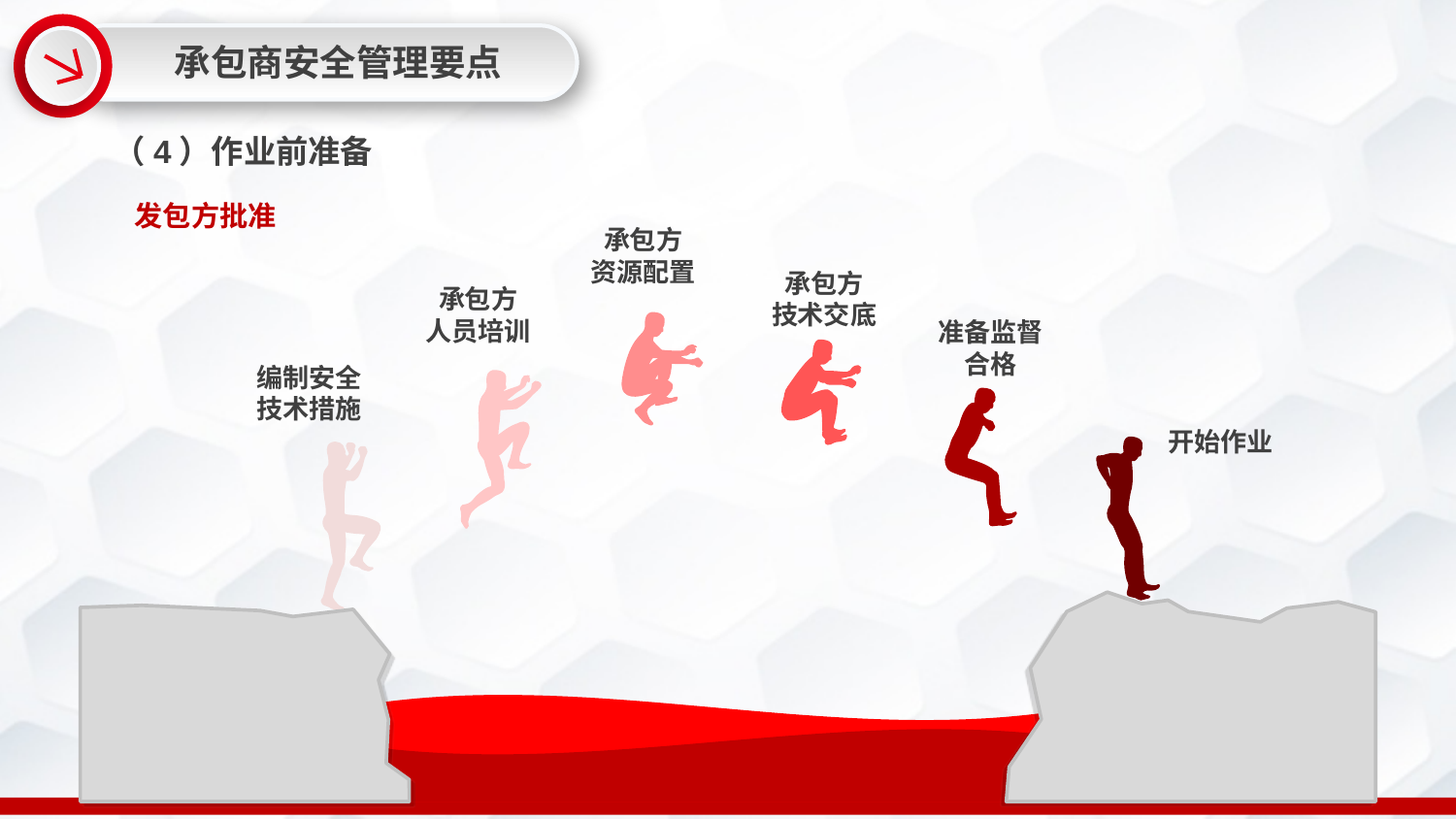

承包商安全管理要点
（4）作业前准备
发包方批准
承包方
资源配置
承包方
技术交底
承包方
人员培训
准备监督
合格

编制安全
技术措施
开始作业